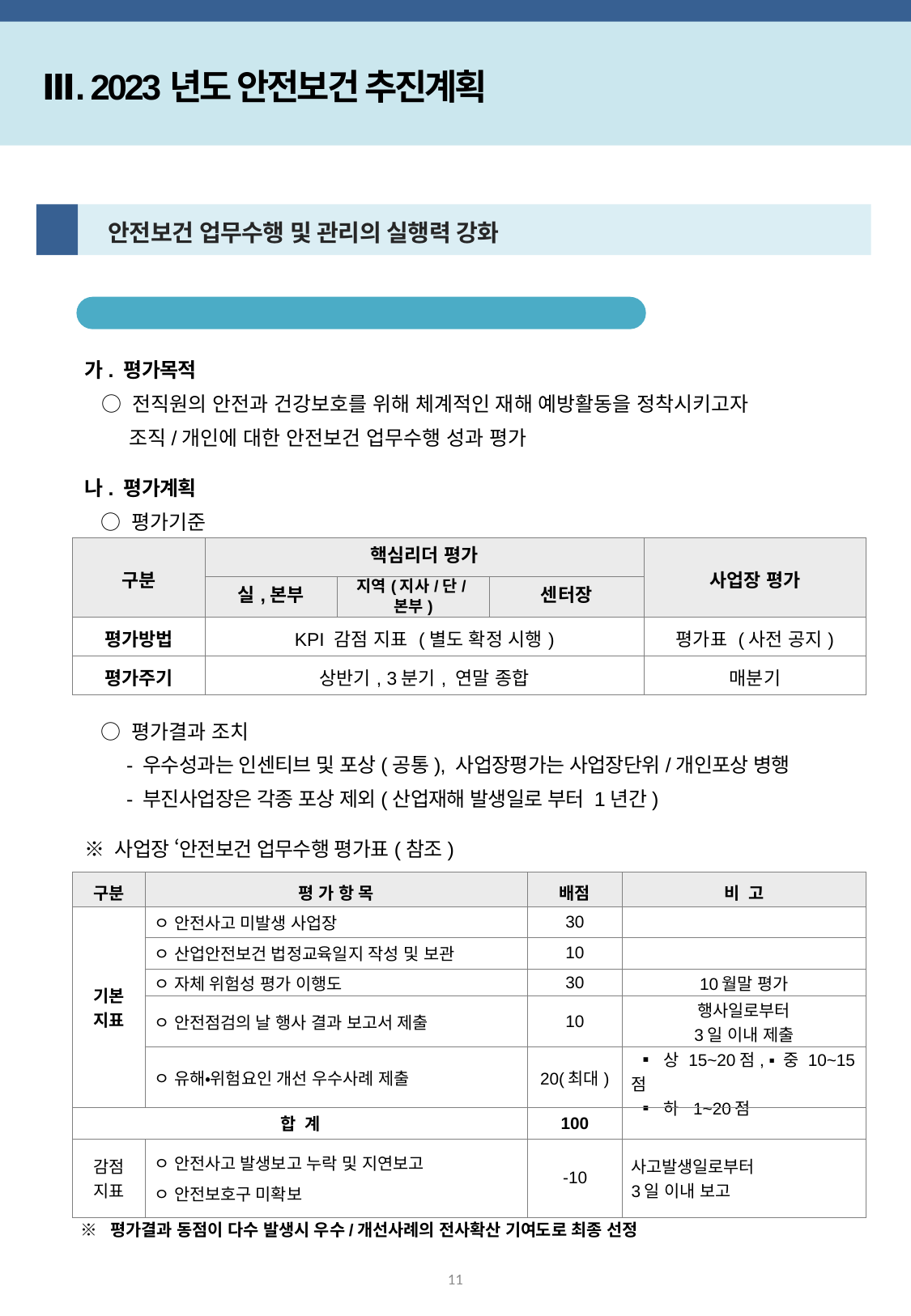

Ⅲ. 2023년도 안전보건 추진계획
2
  안전보건 업무수행 및 관리의 실행력 강화
안전보건 업무수행 성과 평가
가. 평가목적
   ○ 전직원의 안전과 건강보호를 위해 체계적인 재해 예방활동을 정착시키고자
       조직/개인에 대한 안전보건 업무수행 성과 평가

나. 평가계획
   ○ 평가기준

   ○ 평가결과 조치
        - 우수성과는 인센티브 및 포상(공통), 사업장평가는 사업장단위/개인포상 병행
        - 부진사업장은 각종 포상 제외(산업재해 발생일로 부터 1년간)

※ 사업장 ‘안전보건 업무수행 평가표(참조)
| 구분 | 핵심리더 평가 |  |  | 사업장 평가 |
| --- | --- | --- | --- | --- |
|  | 실,본부 | 지역(지사/단/본부) | 센터장 |  |
| 평가방법 | KPI 감점 지표 (별도 확정 시행) |  |  | 평가표 (사전 공지) |
| 평가주기 | 상반기, 3분기, 연말 종합 |  |  | 매분기 |
| 구분 | 평 가 항 목 | 배점 | 비 고 |
| --- | --- | --- | --- |
| 기본 지표 | ㅇ 안전사고 미발생 사업장 | 30 |  |
|  | ㅇ 산업안전보건 법정교육일지 작성 및 보관 | 10 |  |
|  | ㅇ 자체 위험성 평가 이행도 | 30 | 10월말 평가 |
|  | ㅇ 안전점검의 날 행사 결과 보고서 제출 | 10 | 행사일로부터 3일 이내 제출 |
|  | ㅇ 유해•위험요인 개선 우수사례 제출 | 20(최대) | ▪ 상 15~20점, ▪ 중 10~15점 ▪ 하 1~20점 |
| 합 계 |  | 100 |  |
| 감점 지표 | ㅇ 안전사고 발생보고 누락 및 지연보고 ㅇ 안전보호구 미확보 | -10 | 사고발생일로부터 3일 이내 보고 |
※  평가결과 동점이 다수 발생시 우수/개선사례의 전사확산 기여도로 최종 선정
11